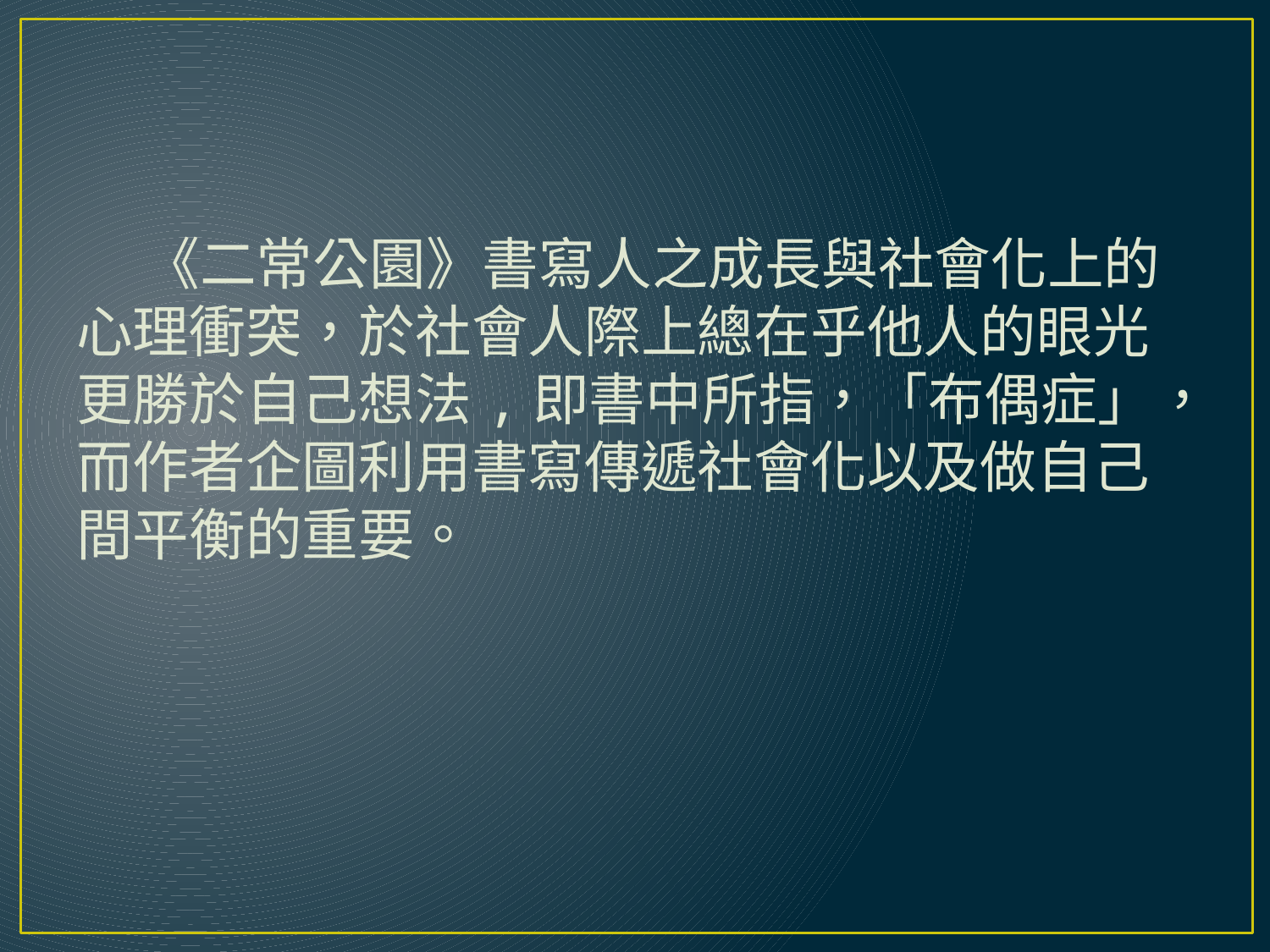

#
      《二常公園》書寫人之成長與社會化上的心理衝突，於社會人際上總在乎他人的眼光更勝於自己想法,即書中所指，「布偶症」，而作者企圖利用書寫傳遞社會化以及做自己間平衡的重要。